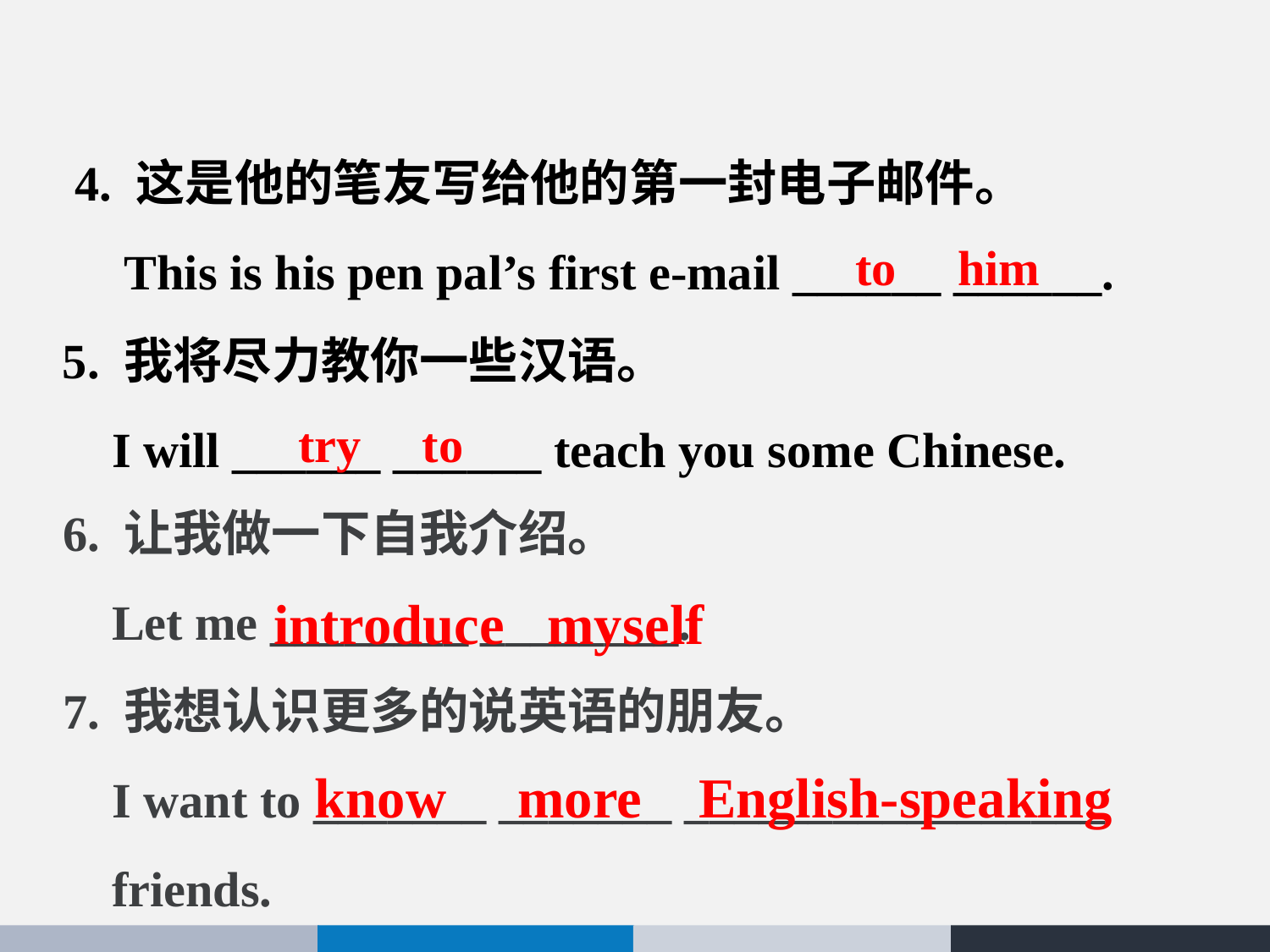

4. 这是他的笔友写给他的第一封电子邮件。
     This is his pen pal’s first e-mail ______ ______.
5. 我将尽力教你一些汉语。
    I will ______ ______ teach you some Chinese.
to     him
try     to
6. 让我做一下自我介绍。
    Let me ________ ________.
7. 我想认识更多的说英语的朋友。
    I want to _______ _______ _________________
    friends.
introduce   myself
know     more    English-speaking